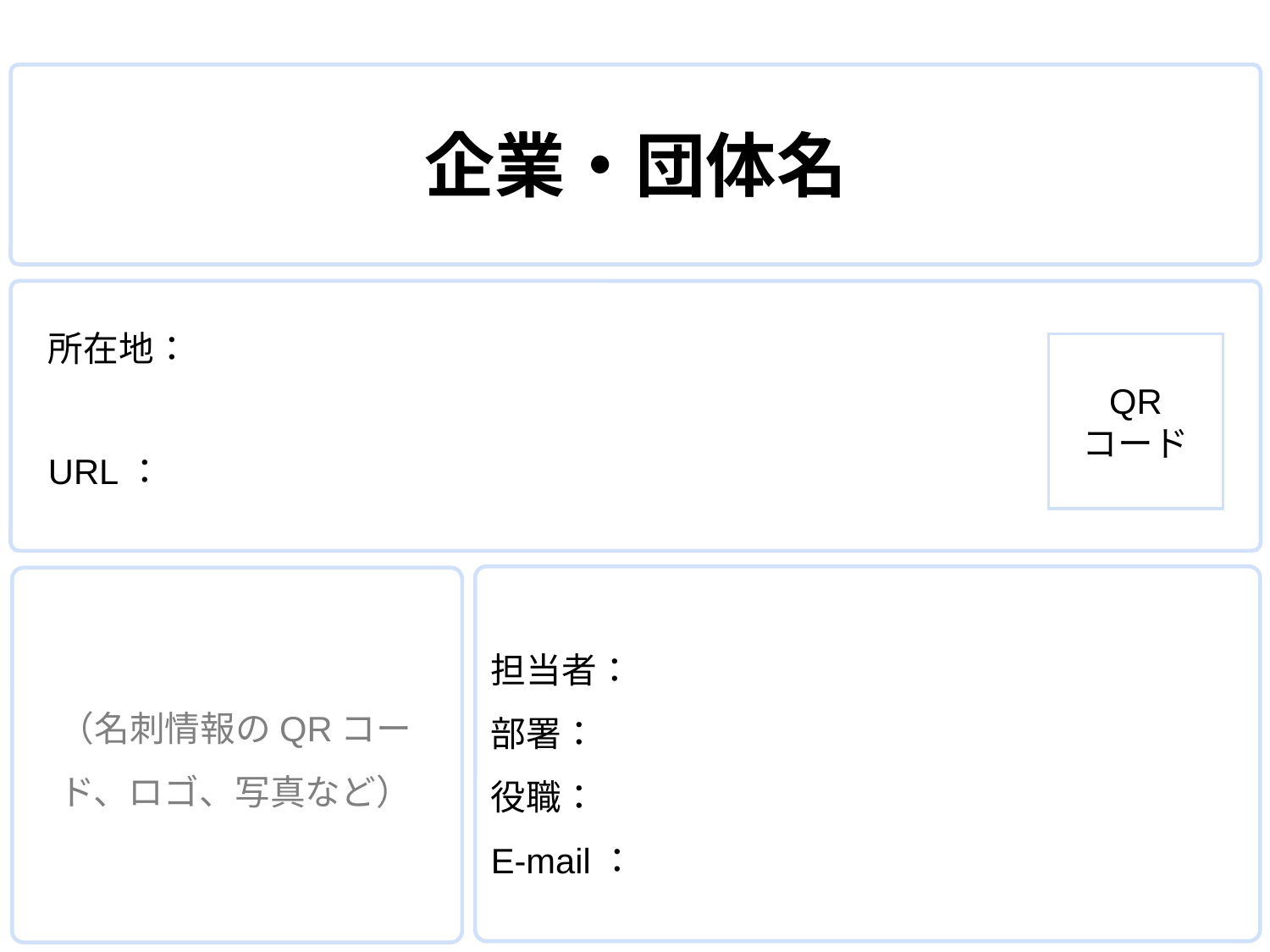

企業・団体名

所在地：
QR
コード
URL：
担当者：
部署：
役職：
E-mail：

（名刺情報のQRコード、ロゴ、写真など）